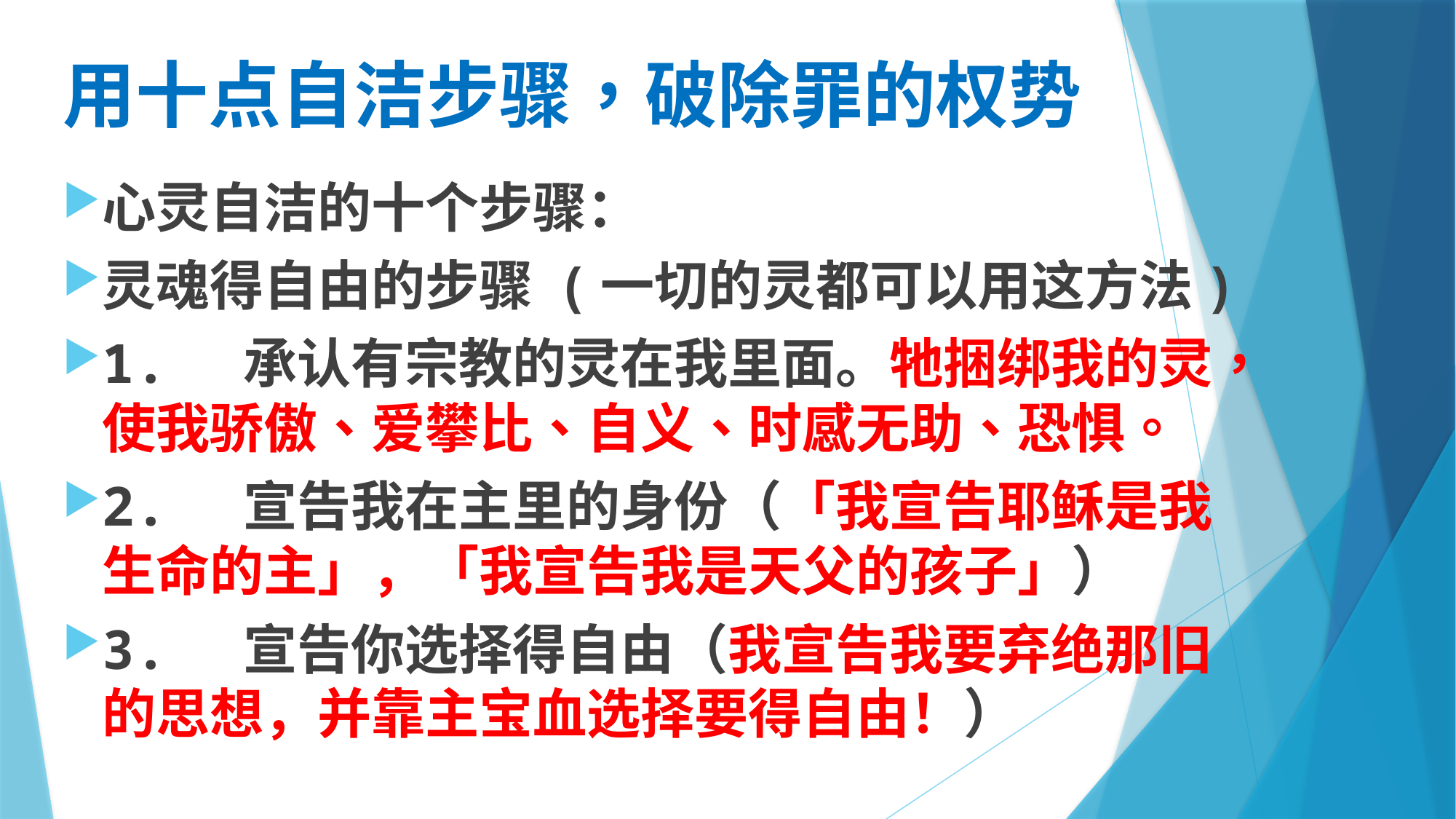

# 用十点自洁步骤，破除罪的权势
心灵自洁的十个步骤：
灵魂得自由的步骤 (一切的灵都可以用这方法)
1.  承认有宗教的灵在我里面。牠捆绑我的灵，使我骄傲、爱攀比、自义、时感无助、恐惧。
2.  宣告我在主里的身份（「我宣告耶稣是我生命的主」，「我宣告我是天父的孩子」）
3.  宣告你选择得自由（我宣告我要弃绝那旧的思想，并靠主宝血选择要得自由！）